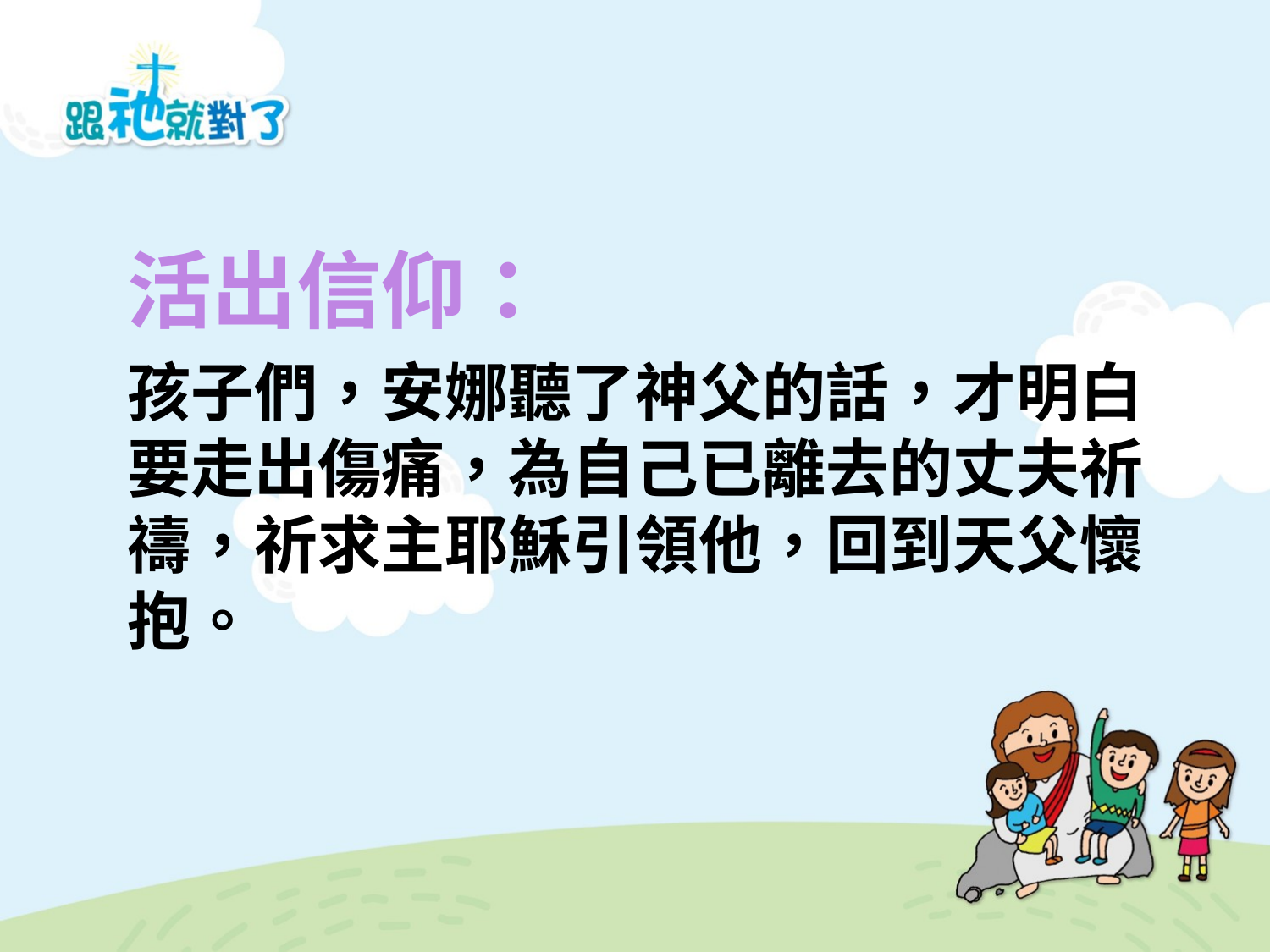

活出信仰：
孩子們，安娜聽了神父的話，才明白要走出傷痛，為自己已離去的丈夫祈禱，祈求主耶穌引領他，回到天父懷抱。